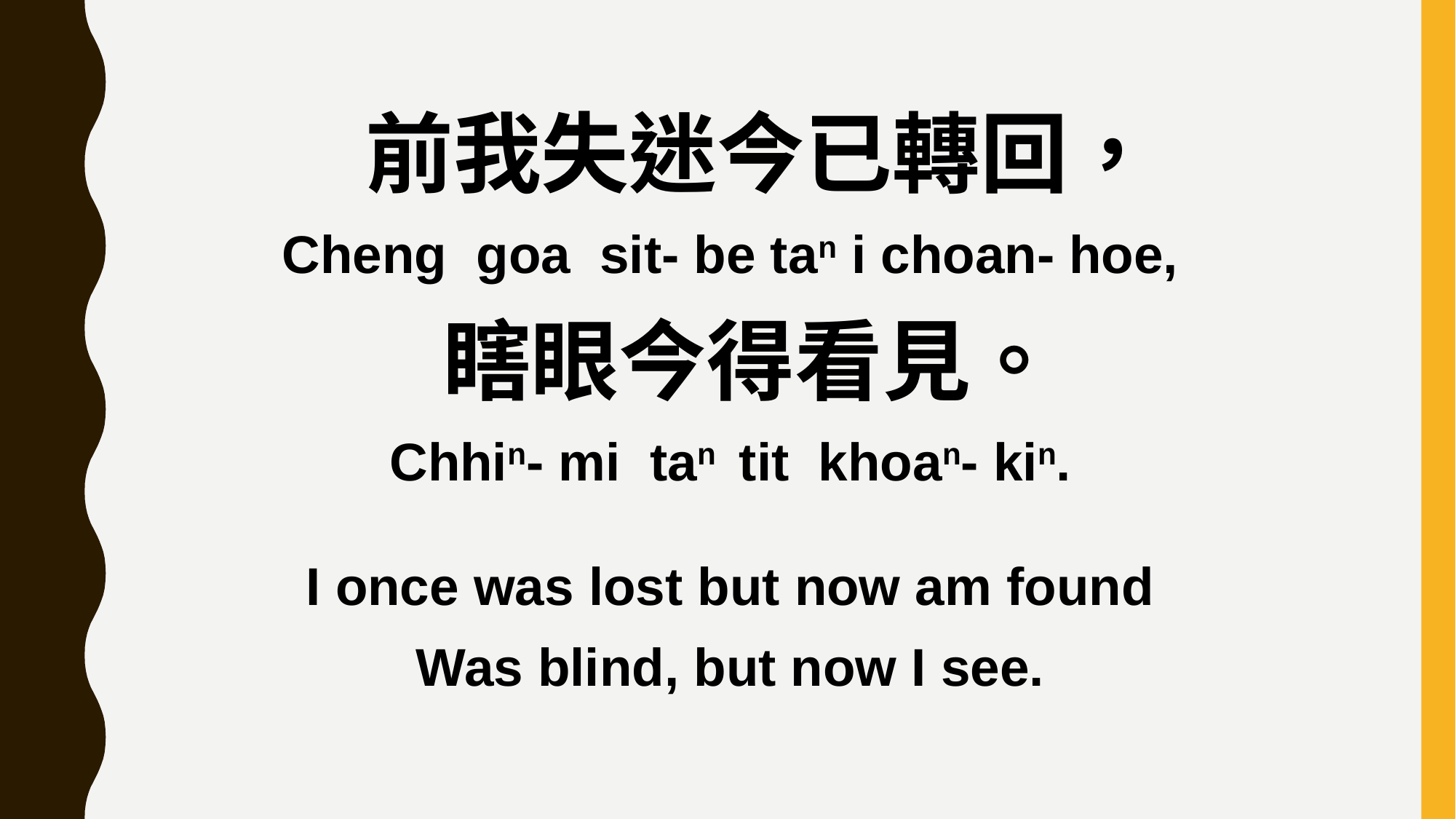

前我失迷今已轉回，
Cheng  goa  sit- be tan i choan- hoe,
 瞎眼今得看見。
Chhin- mi  tan  tit  khoan- kin.

I once was lost but now am found
Was blind, but now I see.